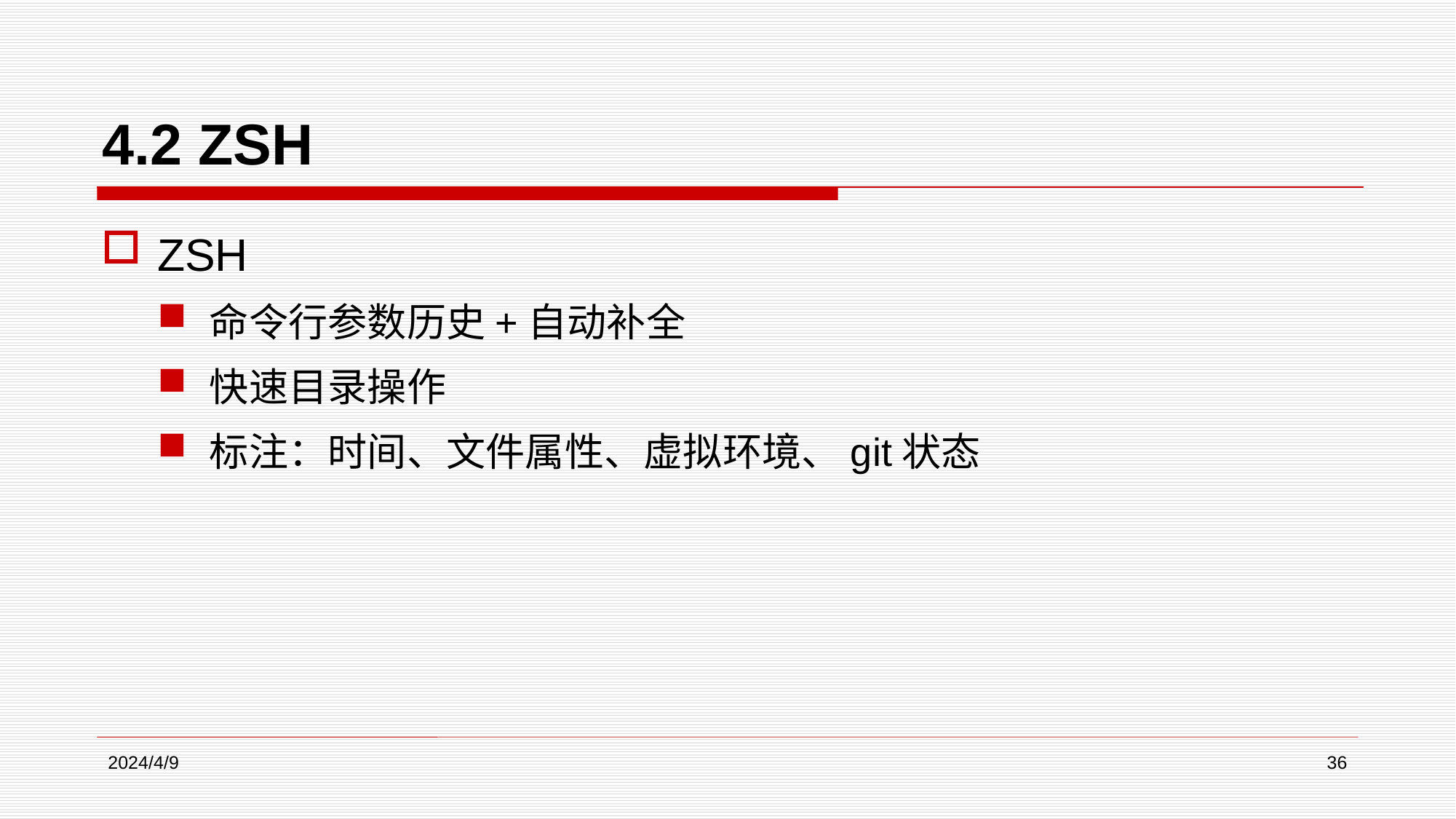

# 4.2 ZSH
ZSH
命令行参数历史+自动补全
快速目录操作
标注：时间、文件属性、虚拟环境、git状态
2024/4/9
36